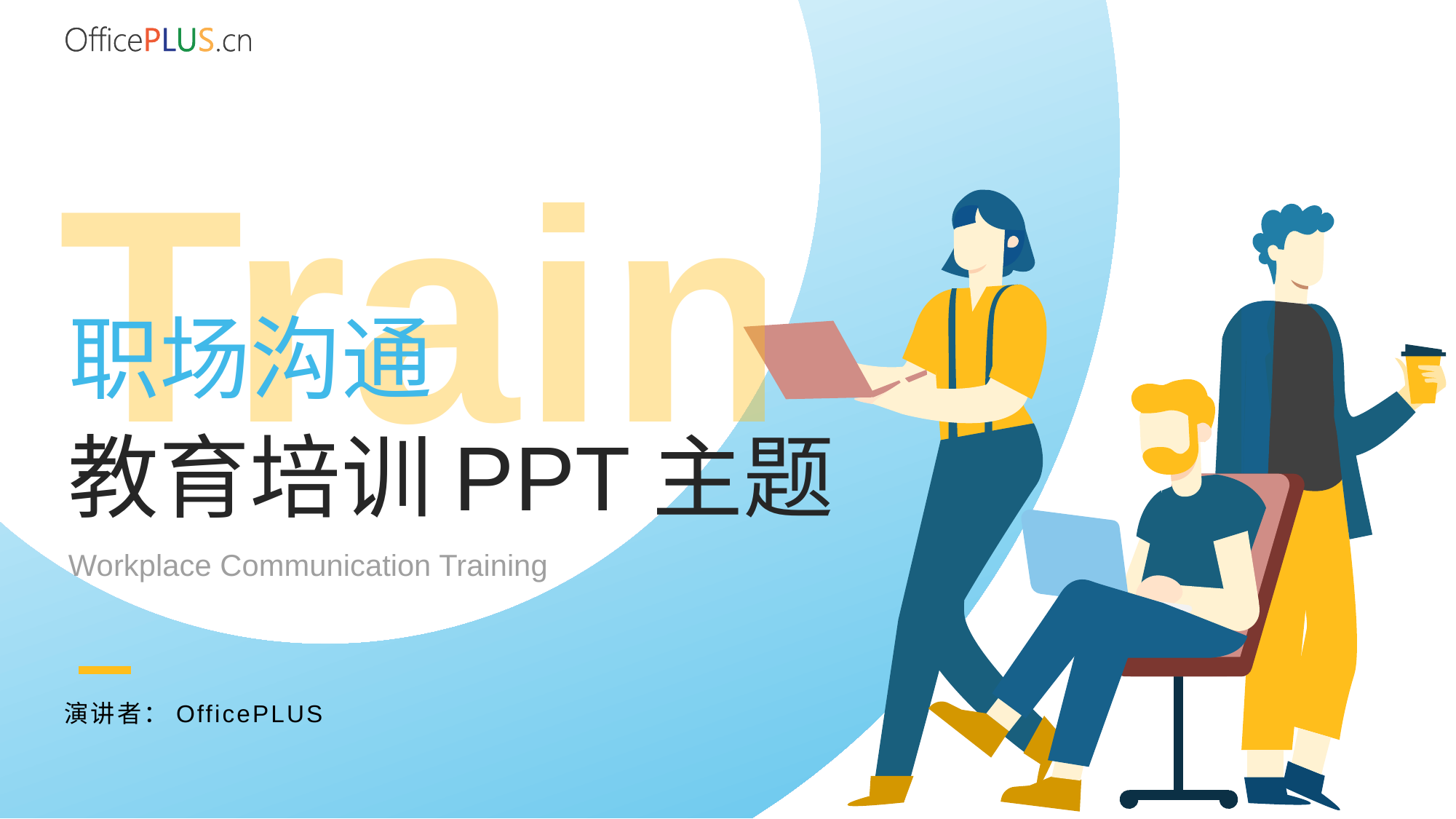

Train
职场沟通
教育培训PPT主题
Workplace Communication Training
演讲者：OfficePLUS